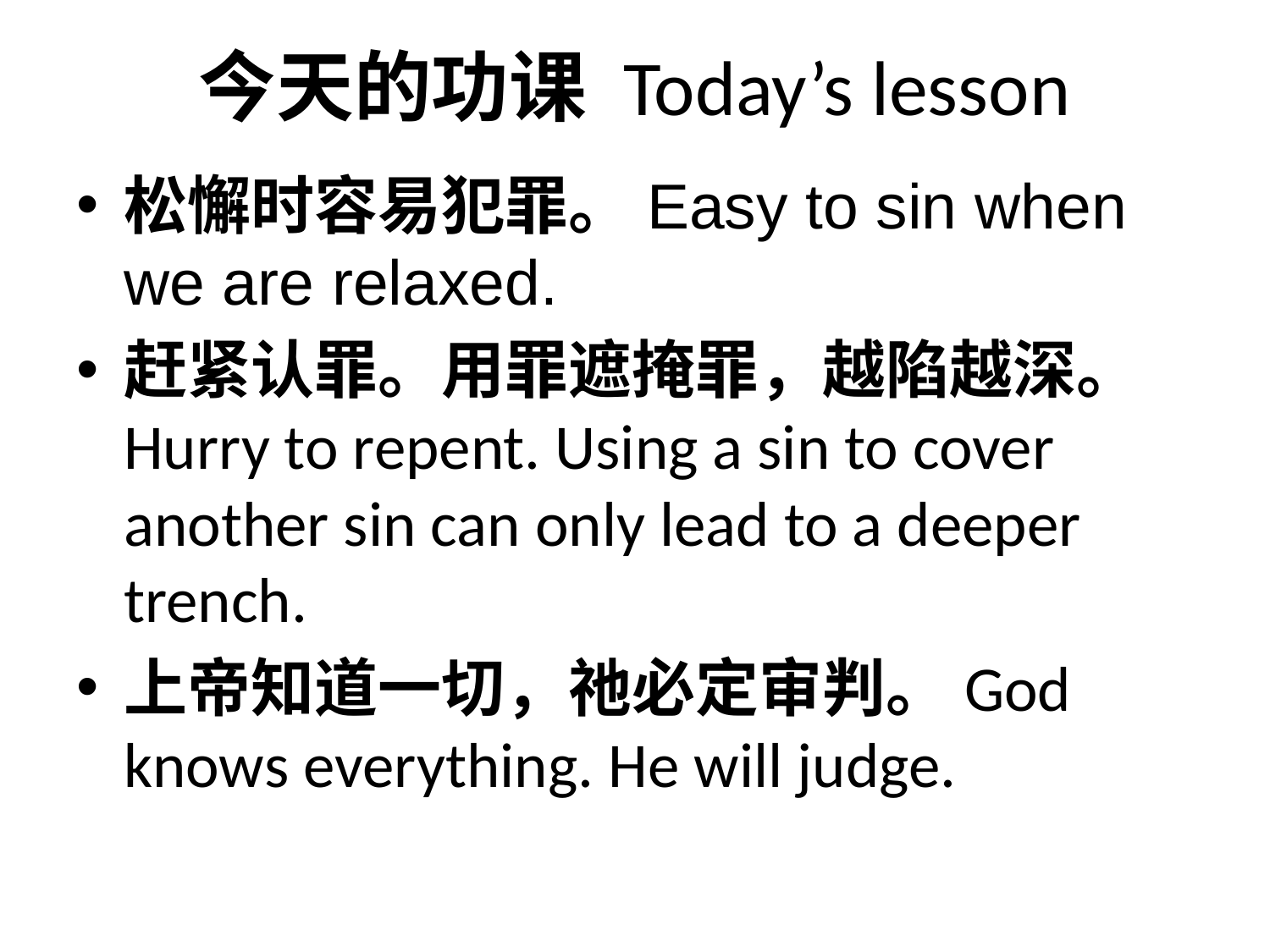

# 今天的功课 Today’s lesson
松懈时容易犯罪。Easy to sin when we are relaxed.
赶紧认罪。用罪遮掩罪，越陷越深。Hurry to repent. Using a sin to cover another sin can only lead to a deeper trench.
上帝知道一切，祂必定审判。God knows everything. He will judge.